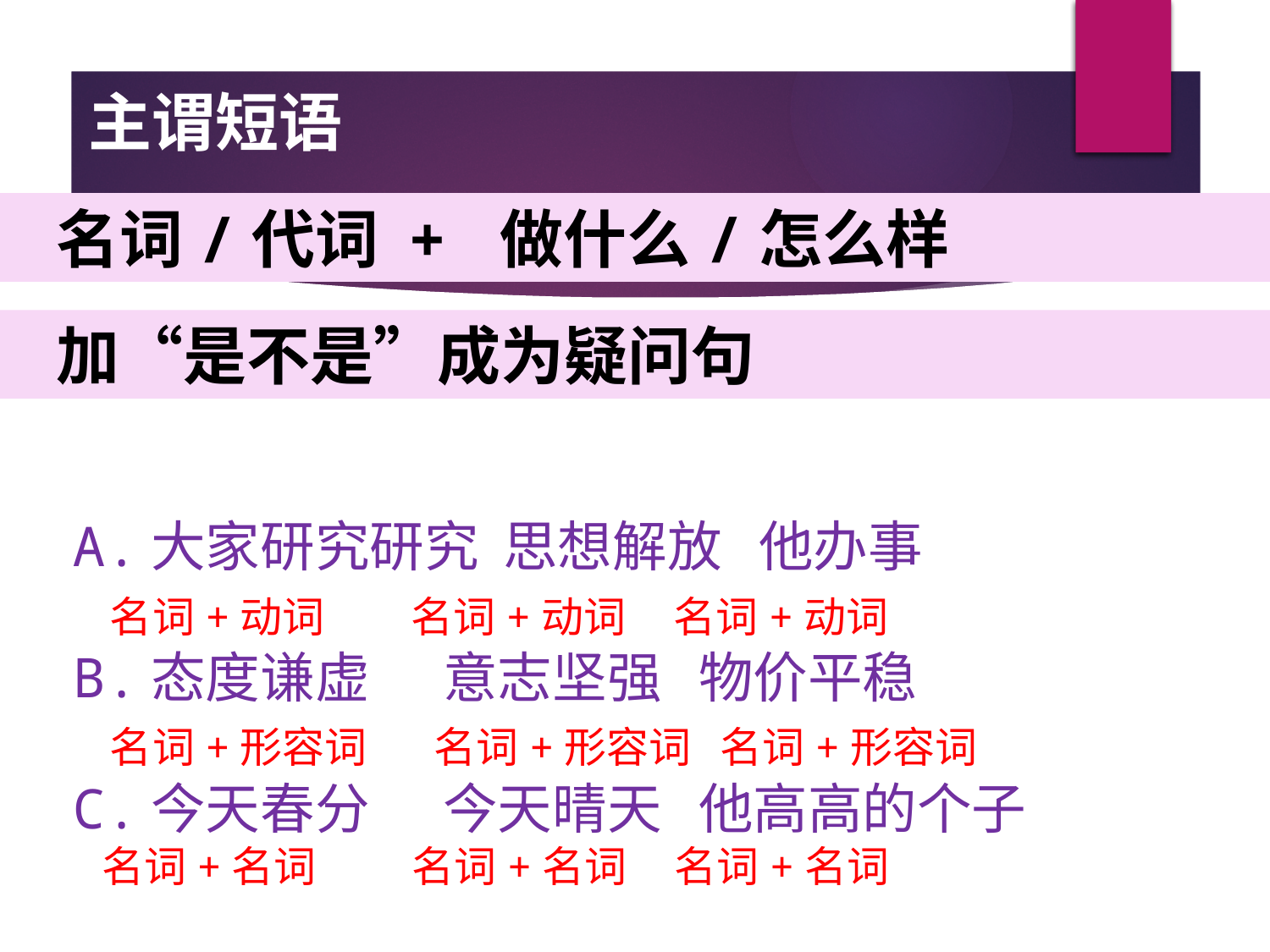

主谓短语
  名词/代词 + 做什么/怎么样
  加“是不是”成为疑问句
A.大家研究研究  思想解放   他办事
  名词+动词         名词+动词     名词+动词
B.态度谦虚      意志坚强   物价平稳
  名词+形容词       名词+形容词   名词+形容词
C.今天春分      今天晴天   他高高的个子
  名词+名词          名词+名词     名词+名词